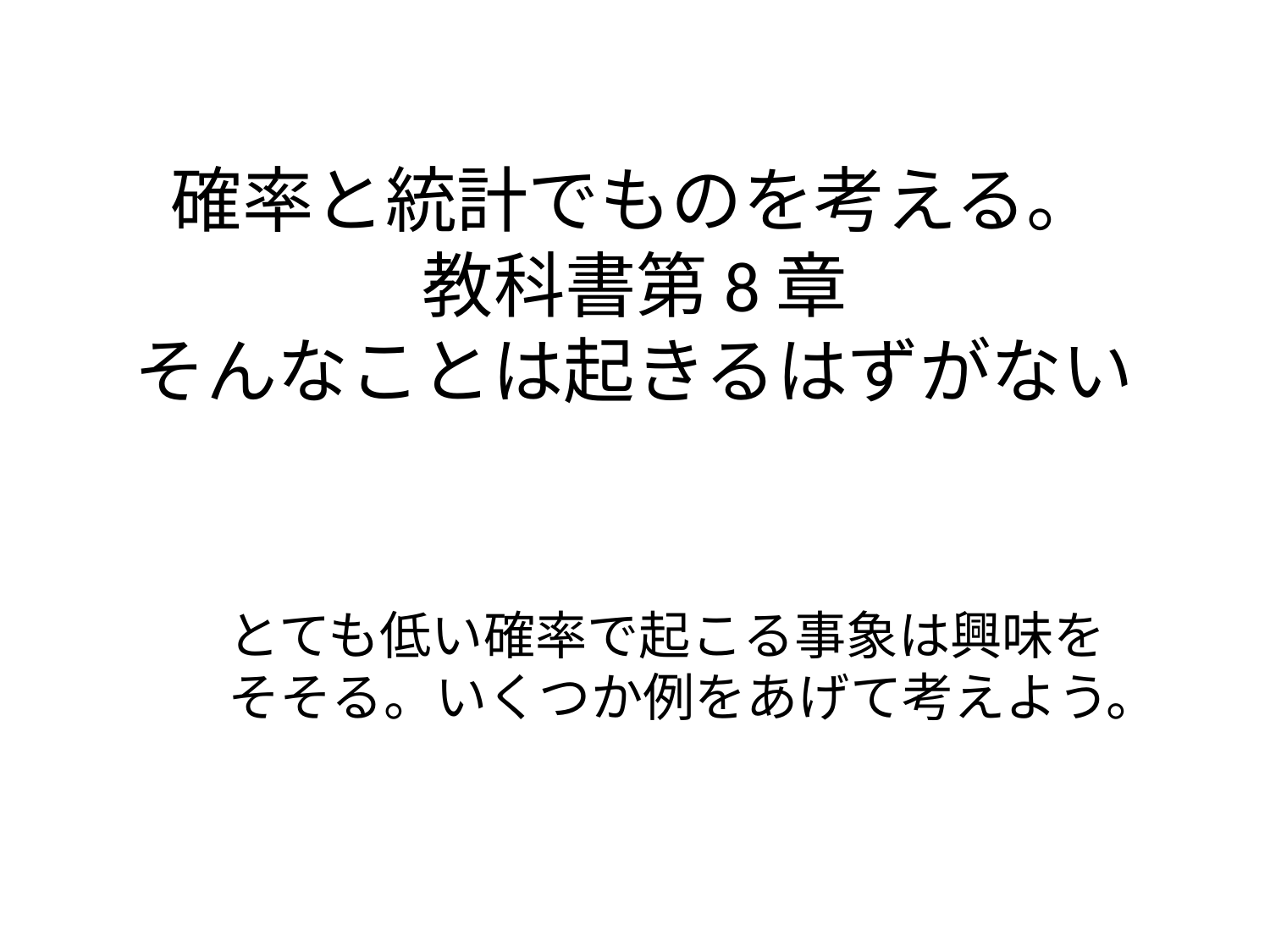

# 確率と統計でものを考える。 教科書第8章 そんなことは起きるはずがない
とても低い確率で起こる事象は興味をそそる。いくつか例をあげて考えよう。